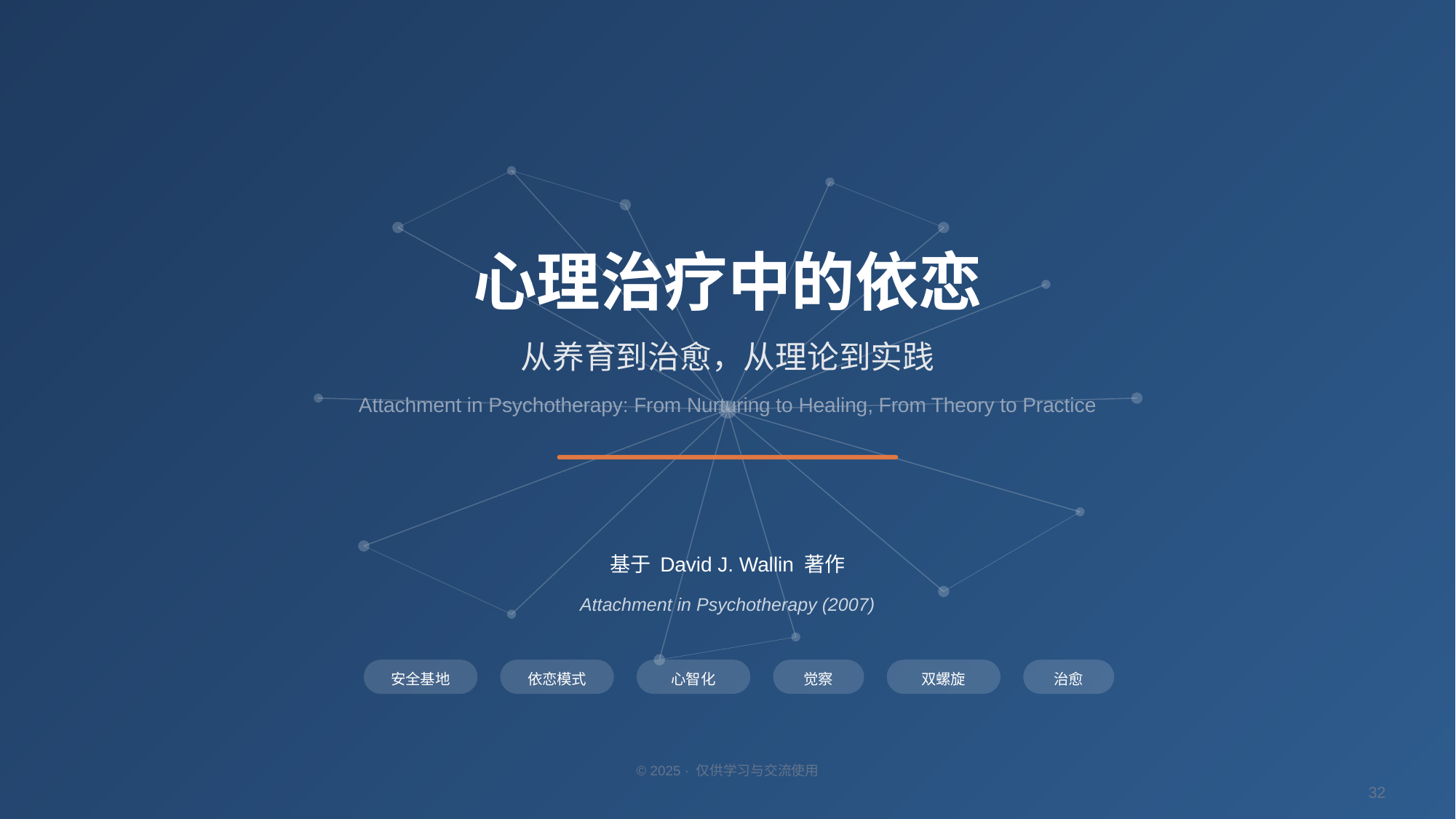

心理治疗中的依恋
从养育到治愈，从理论到实践
Attachment in Psychotherapy: From Nurturing to Healing, From Theory to Practice

基于 David J. Wallin 著作
Attachment in Psychotherapy (2007)

安全基地
依恋模式
心智化
觉察
双螺旋
治愈
© 2025 · 仅供学习与交流使用

32